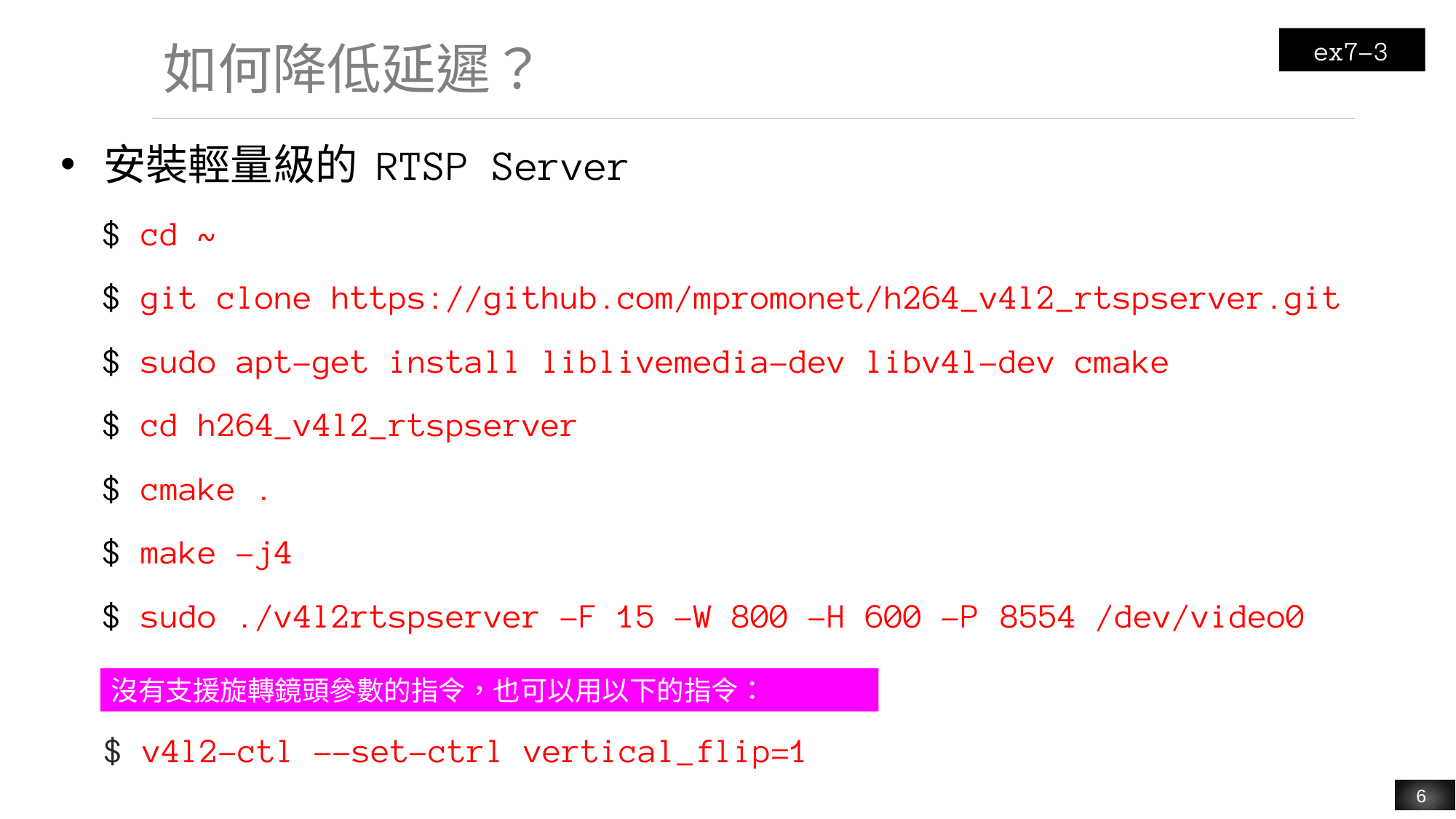

ex7-3
# 如何降低延遲？
安裝輕量級的 RTSP Server
$ cd ~
$ git clone https://github.com/mpromonet/h264_v4l2_rtspserver.git
$ sudo apt-get install liblivemedia-dev libv4l-dev cmake
$ cd h264_v4l2_rtspserver
$ cmake .
$ make -j4
$ sudo ./v4l2rtspserver -F 15 -W 800 -H 600 -P 8554 /dev/video0

沒有支援旋轉鏡頭參數的指令，也可以用以下的指令：
$ v4l2-ctl --set-ctrl vertical_flip=1